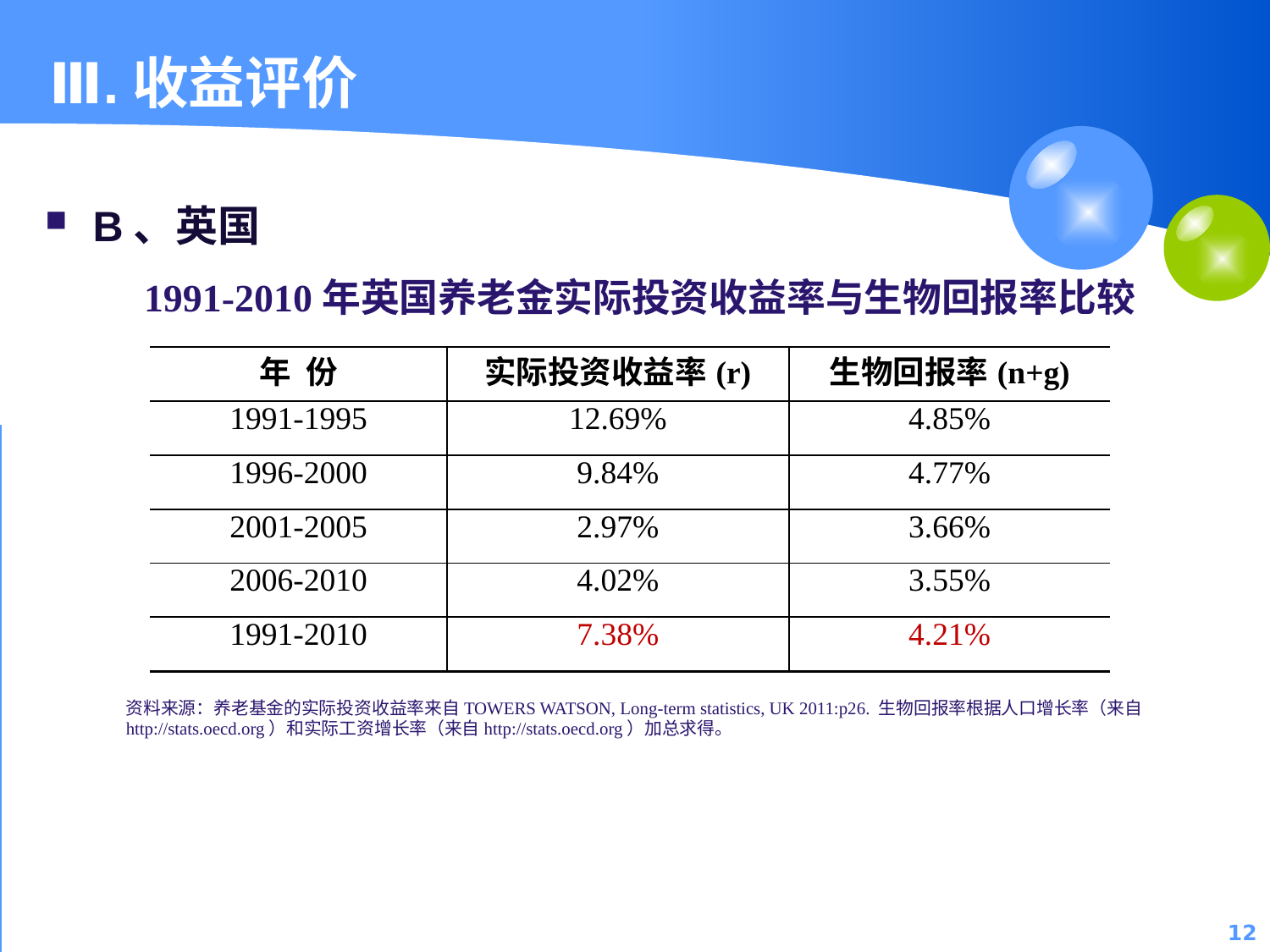

12
# Ⅲ.收益评价
B、英国

1991-2010年英国养老金实际投资收益率与生物回报率比较

| 年 份 | 实际投资收益率(r) | 生物回报率(n+g) |
| --- | --- | --- |
| 1991-1995 | 12.69% | 4.85% |
| 1996-2000 | 9.84% | 4.77% |
| 2001-2005 | 2.97% | 3.66% |
| 2006-2010 | 4.02% | 3.55% |
| 1991-2010 | 7.38% | 4.21% |
资料来源：养老基金的实际投资收益率来自TOWERS WATSON, Long-term statistics, UK 2011:p26. 生物回报率根据人口增长率（来自http://stats.oecd.org）和实际工资增长率（来自http://stats.oecd.org）加总求得。